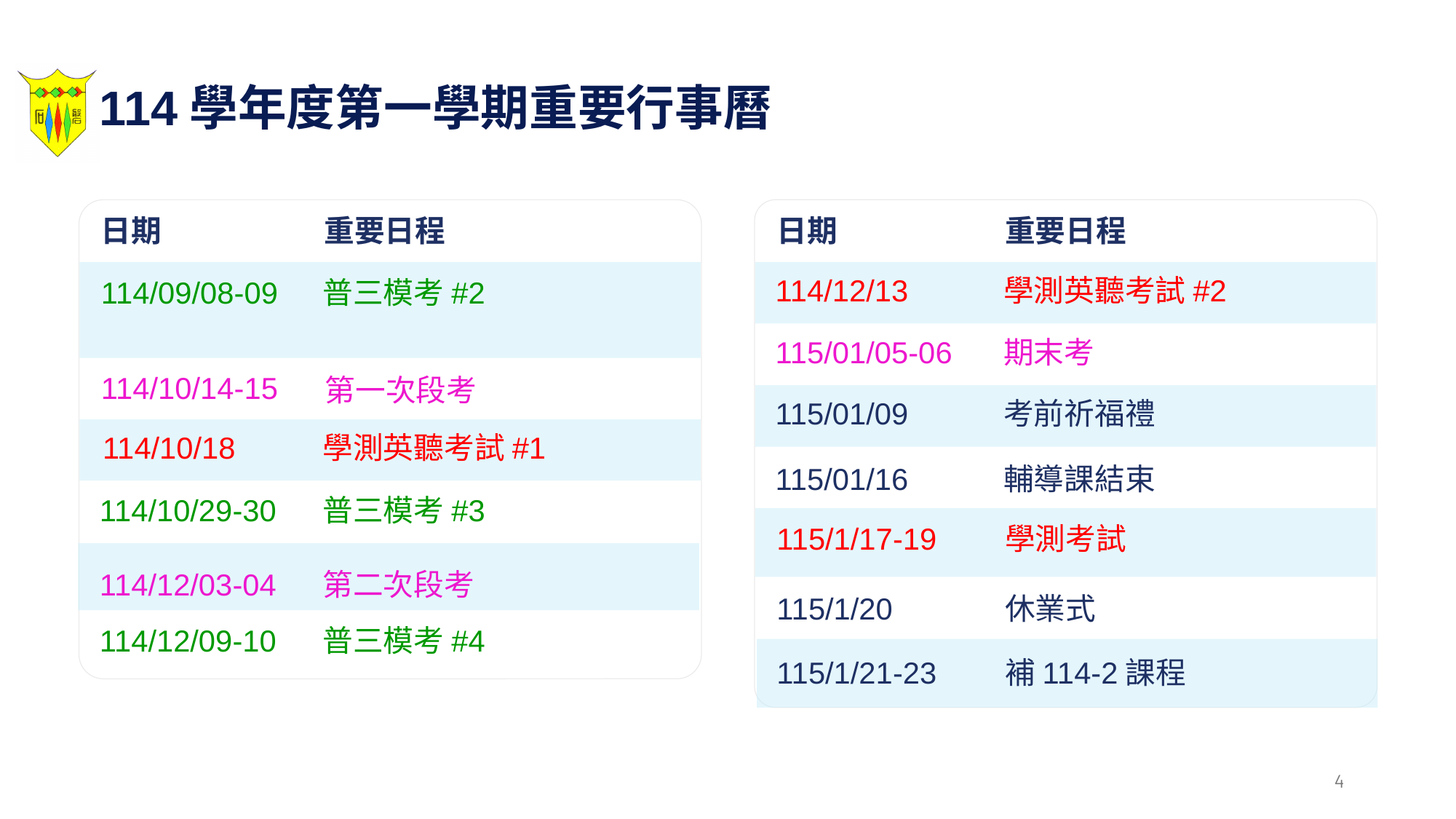

114學年度第一學期重要行事曆

日期
重要日程
日期
重要日程

114/12/13
學測英聽考試#2

114/09/08-09
普三模考#2

115/01/05-06
期末考

114/10/14-15

第一次段考

115/01/09
考前祈福禮

114/10/18
學測英聽考試#1

115/01/16
輔導課結束

普三模考#3
114/10/29-30

115/1/17-19
學測考試

114/12/03-04
第二次段考

115/1/20
休業式

114/12/09-10
普三模考#4

115/1/21-23
補114-2課程
4